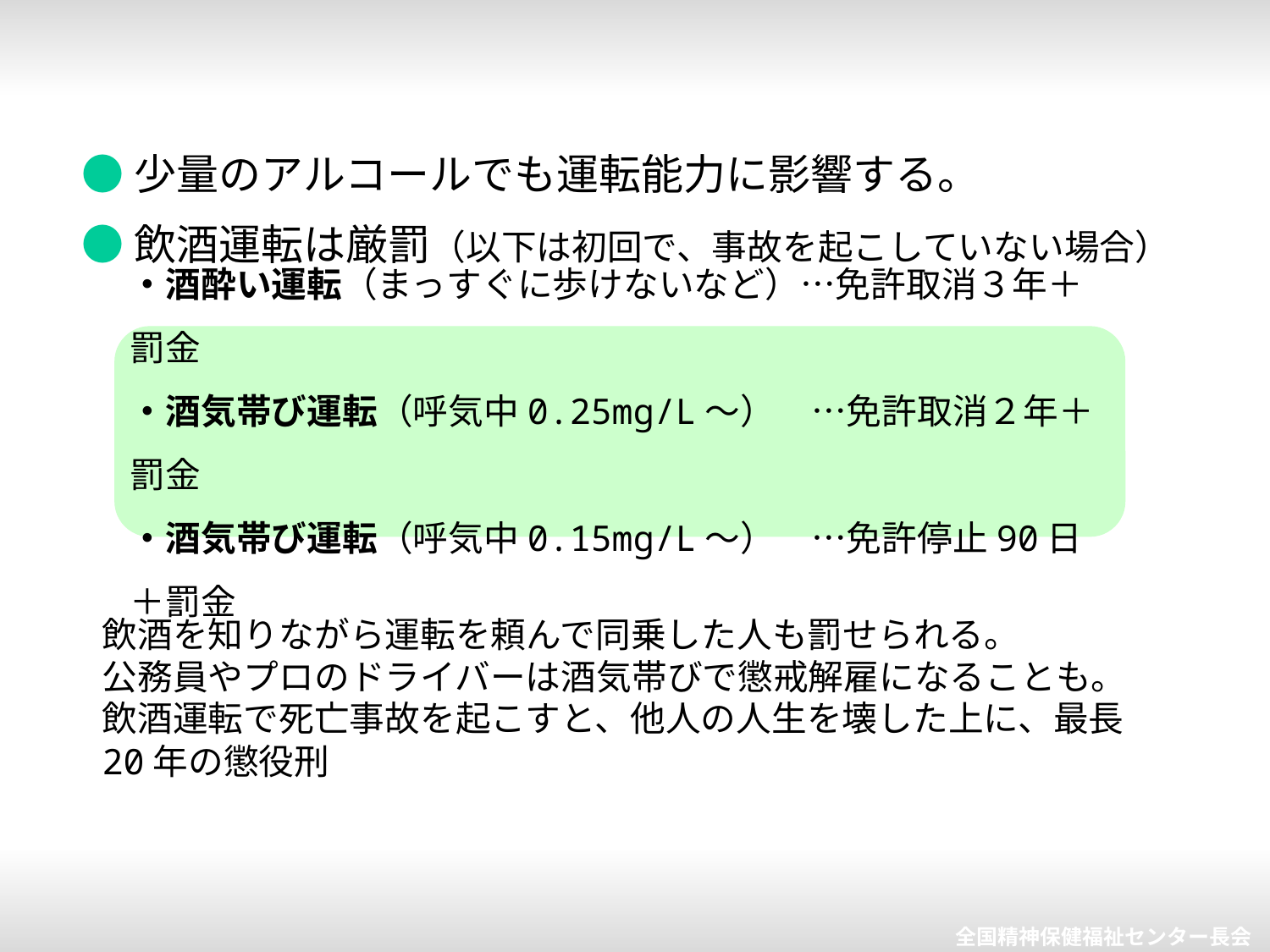

●少量のアルコールでも運転能力に影響する。
●飲酒運転は厳罰（以下は初回で、事故を起こしていない場合）
・酒酔い運転（まっすぐに歩けないなど）…免許取消３年＋罰金
・酒気帯び運転（呼気中0.25mg/L～）　…免許取消２年＋罰金
・酒気帯び運転（呼気中0.15mg/L～）　…免許停止90日＋罰金
飲酒を知りながら運転を頼んで同乗した人も罰せられる。
公務員やプロのドライバーは酒気帯びで懲戒解雇になることも。
飲酒運転で死亡事故を起こすと、他人の人生を壊した上に、最長20年の懲役刑
全国精神保健福祉センター長会